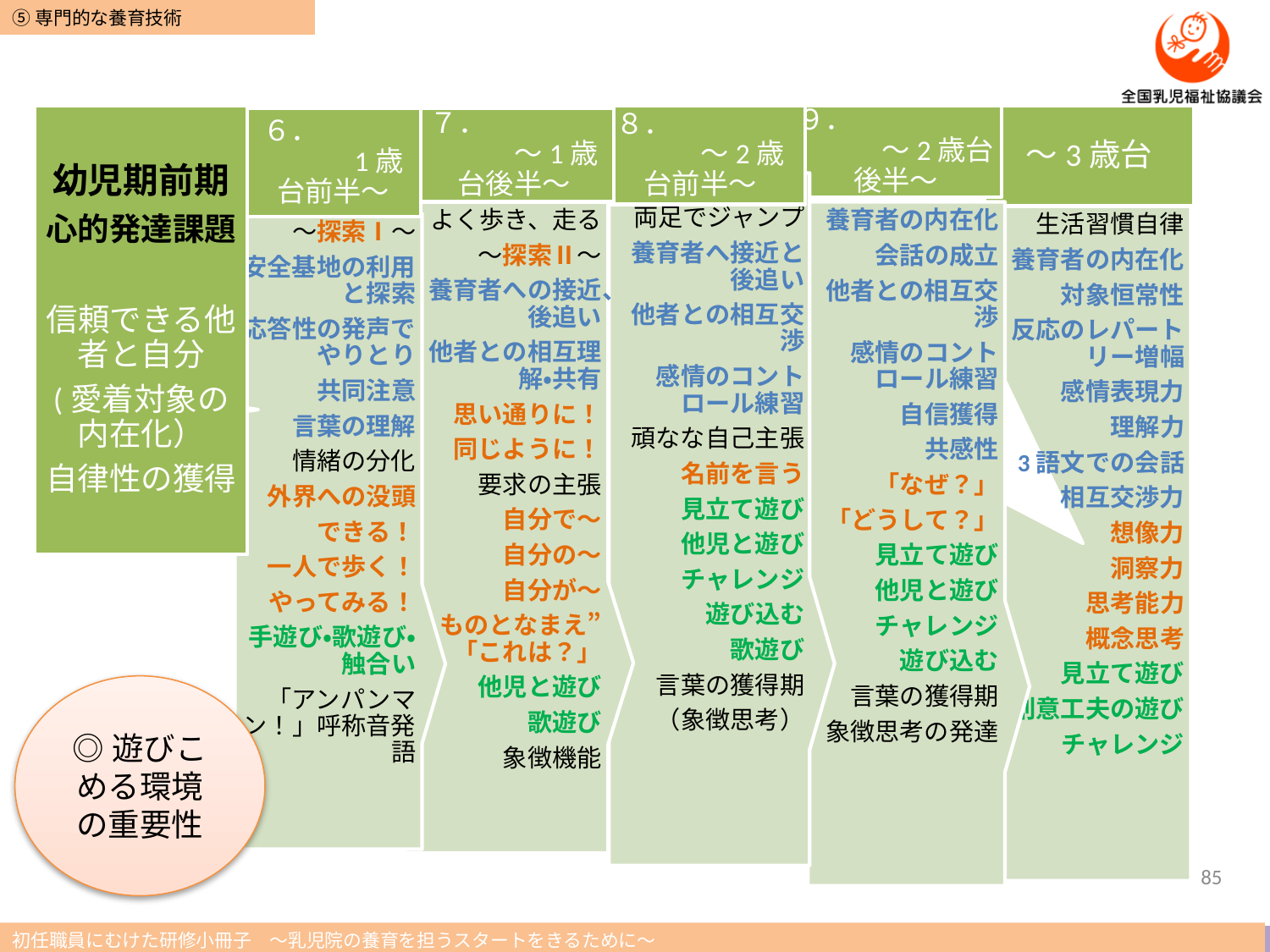

生活習慣自律
養育者の内在化
対象恒常性
反応のレパートリー増幅
感情表現力
理解力
3語文での会話
相互交渉力
想像力
洞察力
思考能力
概念思考
見立て遊び
創意工夫の遊び
チャレンジ
～3歳台
養育者の内在化
会話の成立
他者との相互交渉
感情のコントロール練習
自信獲得
共感性
「なぜ？」
「どうして？」
見立て遊び
他児と遊び
チャレンジ
遊び込む
言葉の獲得期
象徴思考の発達

９．　　　　　　　　～2歳台後半～
両足揃えてジャンプ
両足でジャンプ
養育者へ接近と後追い
他者との相互交渉
感情のコントロール練習
頑なな自己主張
名前を言う
見立て遊び
他児と遊び
チャレンジ
遊び込む
歌遊び
言葉の獲得期
（象徴思考）
８．　　　　　　　～2歳台前半～
よく歩き、走る
～探索Ⅱ～
養育者への接近、後追い
他者との相互理解・共有
思い通りに！
同じように！
要求の主張
自分で～
自分の～
自分が～
“ものとなまえ”「これは？」
他児と遊び
歌遊び
象徴機能

７．　　　　　　　～1歳台後半～
～探索Ⅰ～
安全基地の利用と探索
応答性の発声でやりとり
共同注意
言葉の理解
情緒の分化
外界への没頭
できる！
一人で歩く！
やってみる！
手遊び・歌遊び・触合い
「アンパンマン！」呼称音発語

６．　　　　　　1歳台前半～
幼児期前期
心的発達課題

信頼できる他者と自分
(愛着対象の内在化）
自律性の獲得

◎遊びこめる環境の重要性

85